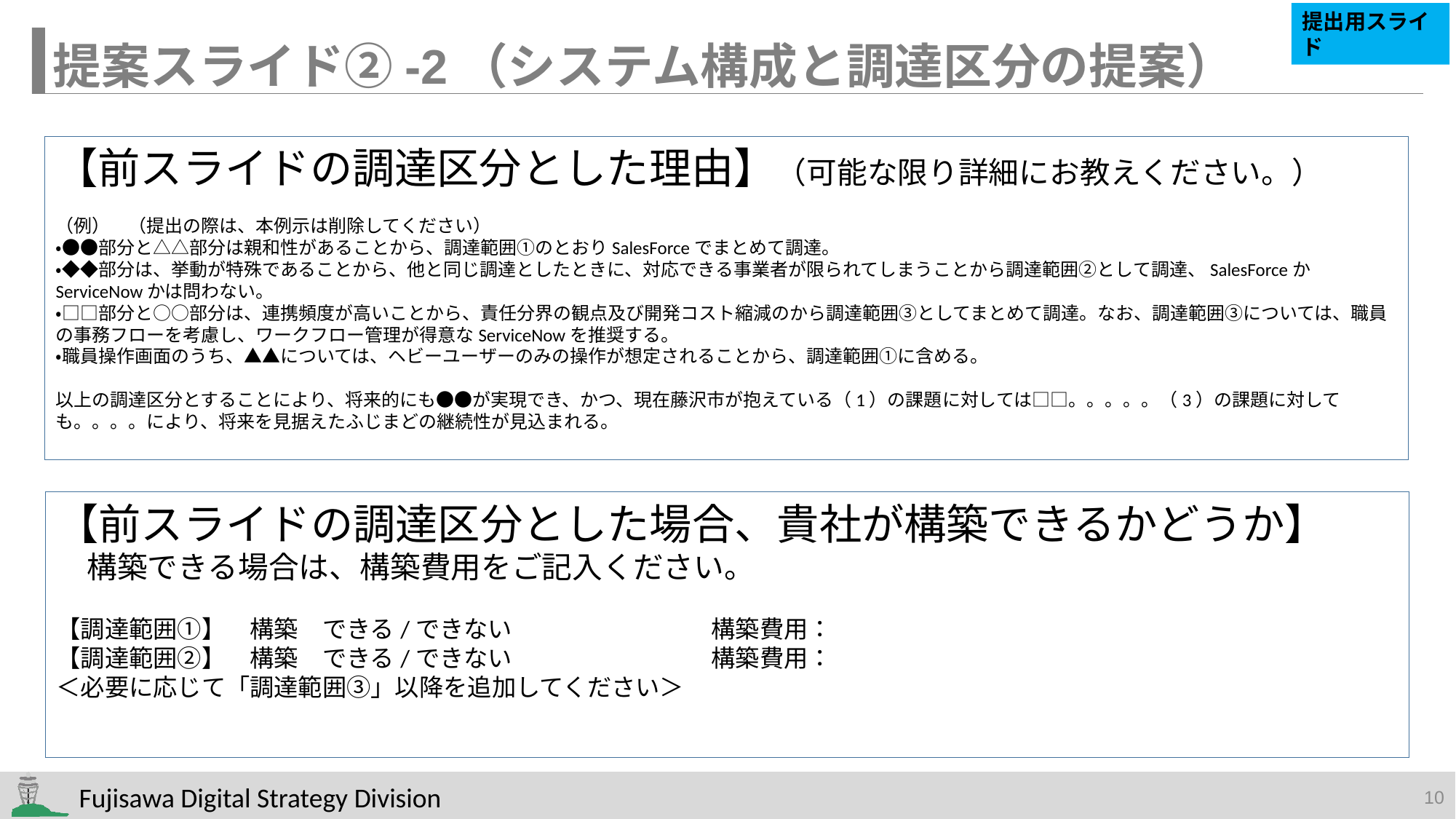

提出用スライド

提案スライド②-2（システム構成と調達区分の提案）
【前スライドの調達区分とした理由】（可能な限り詳細にお教えください。）

（例）　（提出の際は、本例示は削除してください）
・●●部分と△△部分は親和性があることから、調達範囲①のとおりSalesForceでまとめて調達。
・◆◆部分は、挙動が特殊であることから、他と同じ調達としたときに、対応できる事業者が限られてしまうことから調達範囲②として調達、SalesForceかServiceNowかは問わない。
・□□部分と○○部分は、連携頻度が高いことから、責任分界の観点及び開発コスト縮減のから調達範囲③としてまとめて調達。なお、調達範囲③については、職員の事務フローを考慮し、ワークフロー管理が得意なServiceNowを推奨する。
・職員操作画面のうち、▲▲については、ヘビーユーザーのみの操作が想定されることから、調達範囲①に含める。

以上の調達区分とすることにより、将来的にも●●が実現でき、かつ、現在藤沢市が抱えている（1）の課題に対しては□□。。。。。（3）の課題に対しても。。。。により、将来を見据えたふじまどの継続性が見込まれる。

【前スライドの調達区分とした場合、貴社が構築できるかどうか】
　構築できる場合は、構築費用をご記入ください。

【調達範囲①】　構築　できる/できない		構築費用：
【調達範囲②】　構築　できる/できない		構築費用：
＜必要に応じて「調達範囲③」以降を追加してください＞

10